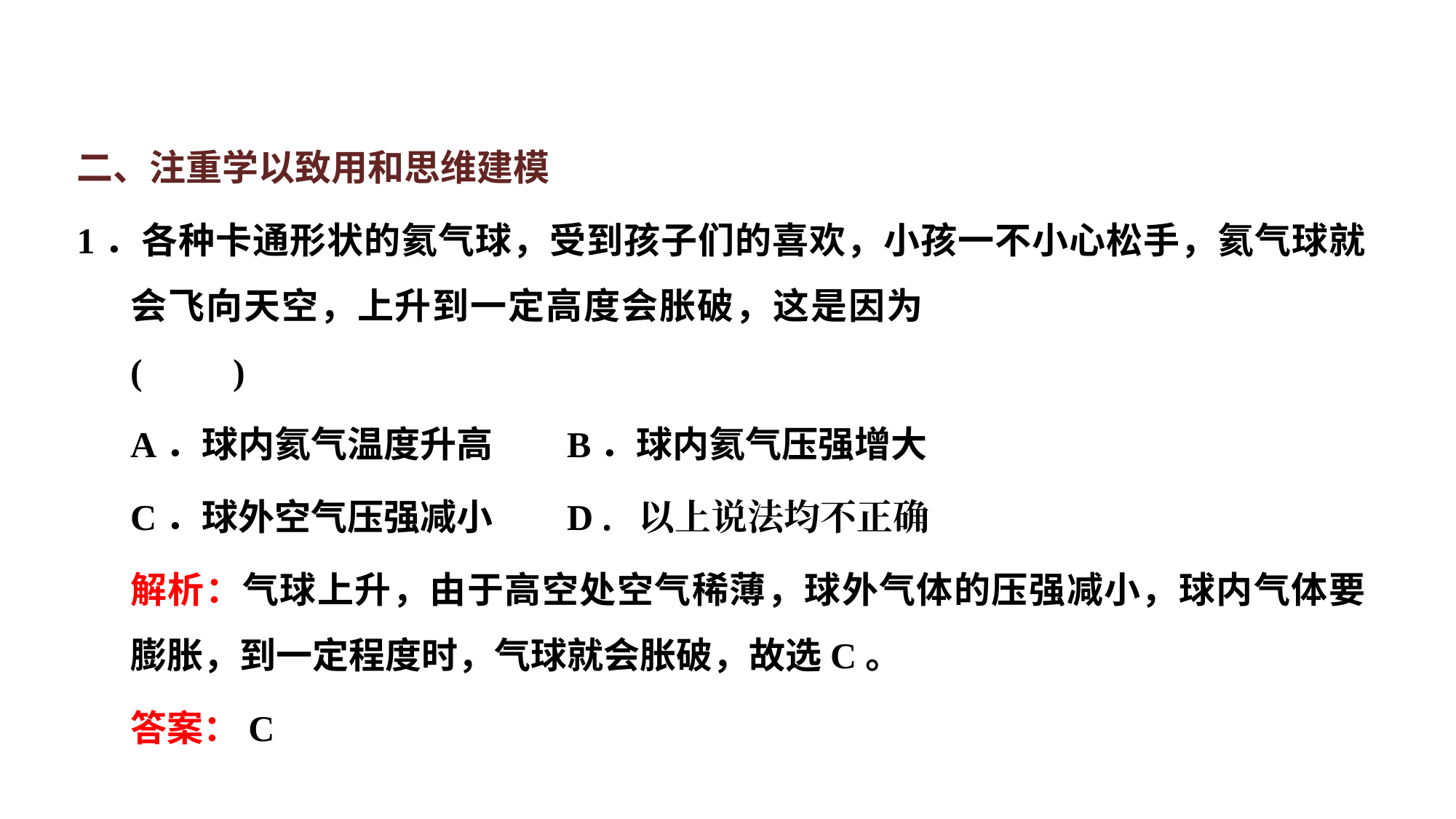

二、注重学以致用和思维建模
1．各种卡通形状的氦气球，受到孩子们的喜欢，小孩一不小心松手，氦气球就会飞向天空，上升到一定高度会胀破，这是因为				(　　)
A．球内氦气温度升高　　	B．球内氦气压强增大
C．球外空气压强减小 	D．以上说法均不正确
解析：气球上升，由于高空处空气稀薄，球外气体的压强减小，球内气体要膨胀，到一定程度时，气球就会胀破，故选C。
答案：C